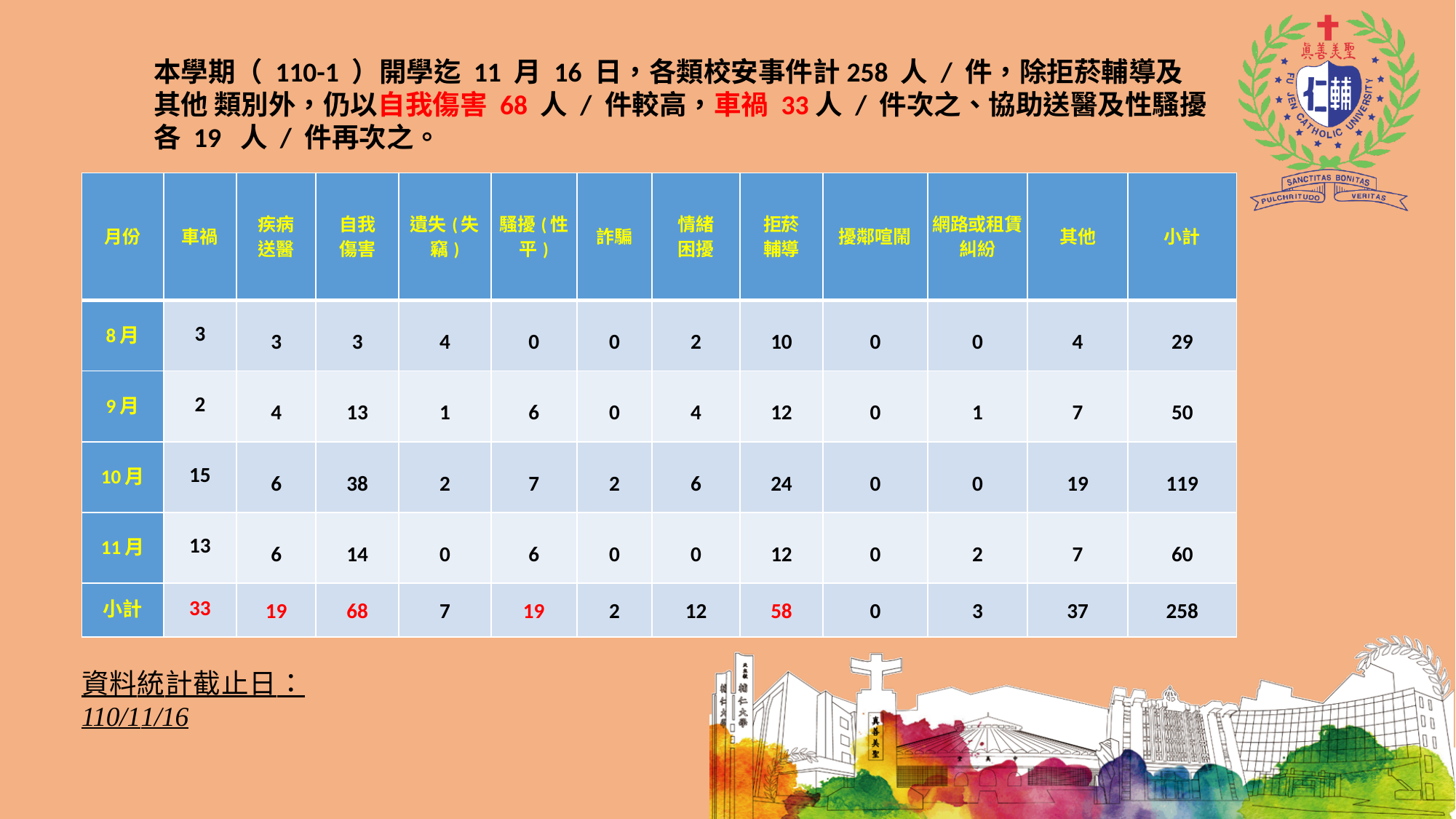

# 本學期（ 110-1 ）開學迄 11 月 16 日，各類校安事件計258 人 / 件，除拒菸輔導及其他 類別外，仍以自我傷害 68 人 / 件較高，車禍 33人 / 件次之、協助送醫及性騷擾各 19  人 / 件再次之。
| 月份 | 車禍 | 疾病 送醫 | 自我 傷害 | 遺失(失竊) | 騷擾(性平) | 詐騙 | 情緒 困擾 | 拒菸 輔導 | 擾鄰喧鬧 | 網路或租賃糾紛 | 其他 | 小計 |
| --- | --- | --- | --- | --- | --- | --- | --- | --- | --- | --- | --- | --- |
| 8月 | 3 | 3 | 3 | 4 | 0 | 0 | 2 | 10 | 0 | 0 | 4 | 29 |
| 9月 | 2 | 4 | 13 | 1 | 6 | 0 | 4 | 12 | 0 | 1 | 7 | 50 |
| 10月 | 15 | 6 | 38 | 2 | 7 | 2 | 6 | 24 | 0 | 0 | 19 | 119 |
| 11月 | 13 | 6 | 14 | 0 | 6 | 0 | 0 | 12 | 0 | 2 | 7 | 60 |
| 小計 | 33 | 19 | 68 | 7 | 19 | 2 | 12 | 58 | 0 | 3 | 37 | 258 |
資料統計截止日： 110/11/16